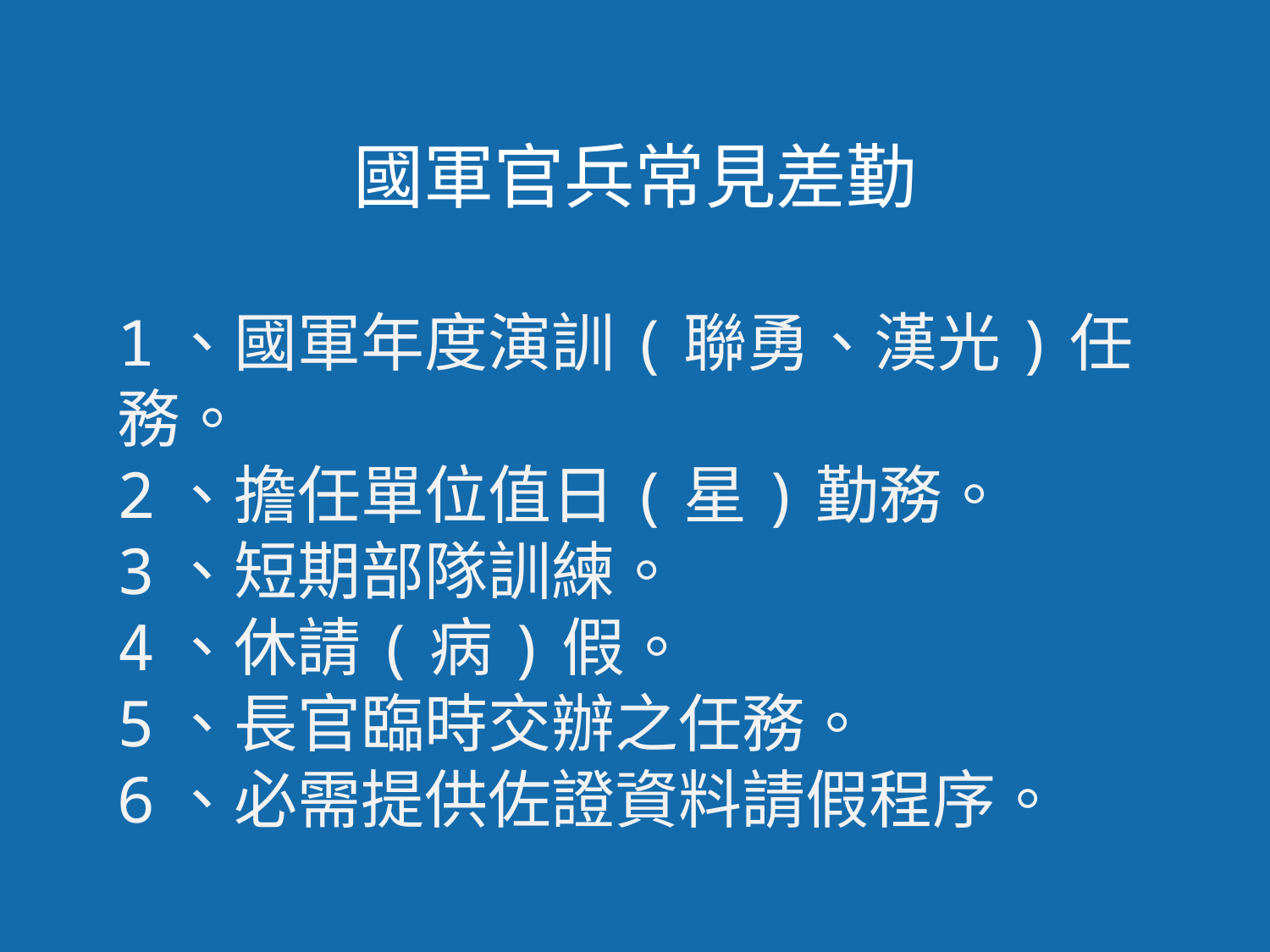

國軍官兵常見差勤
1、國軍年度演訓(聯勇、漢光)任務。
2、擔任單位值日(星)勤務。
3、短期部隊訓練。
4、休請(病)假。
5、長官臨時交辦之任務。
6、必需提供佐證資料請假程序。